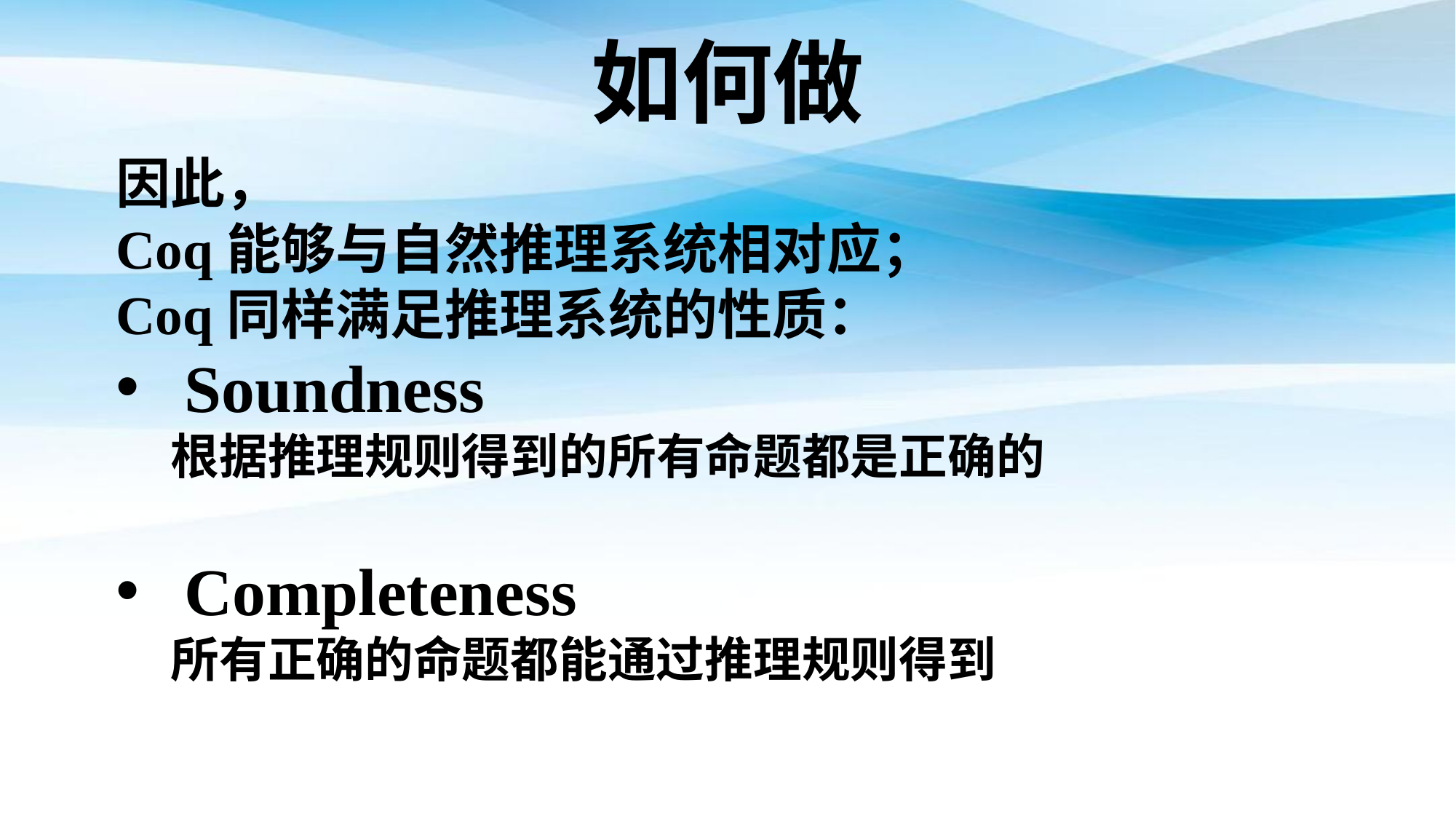

如何做
因此，
Coq能够与自然推理系统相对应；
Coq同样满足推理系统的性质：
Soundness
根据推理规则得到的所有命题都是正确的

Completeness
所有正确的命题都能通过推理规则得到